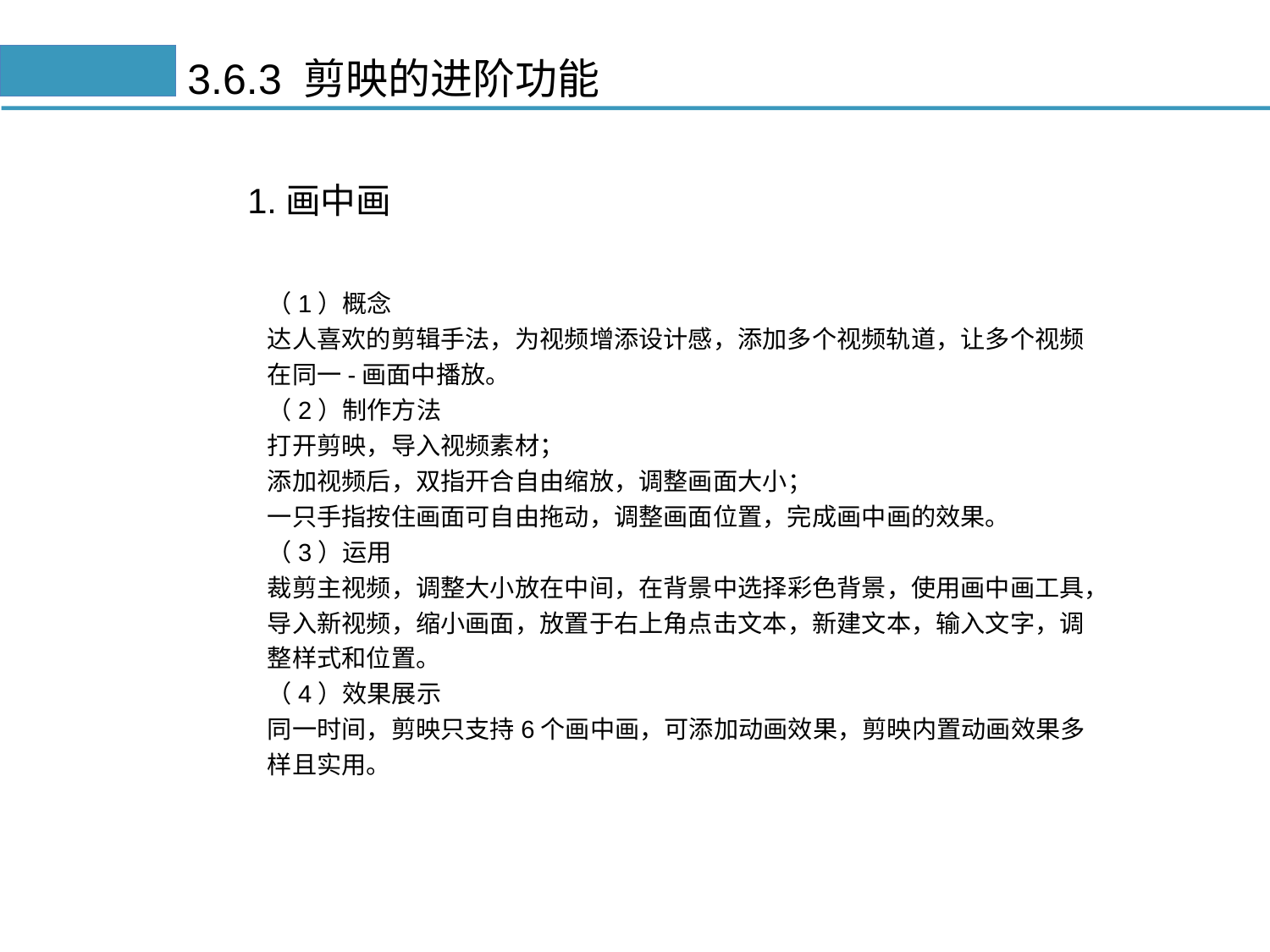

# 3.6.3 剪映的进阶功能
1.画中画
（1）概念
达人喜欢的剪辑手法，为视频增添设计感，添加多个视频轨道，让多个视频在同一-画面中播放。
（2）制作方法
打开剪映，导入视频素材；
添加视频后，双指开合自由缩放，调整画面大小；
一只手指按住画面可自由拖动，调整画面位置，完成画中画的效果。
（3）运用
裁剪主视频，调整大小放在中间，在背景中选择彩色背景，使用画中画工具，导入新视频，缩小画面，放置于右上角点击文本，新建文本，输入文字，调整样式和位置。
（4）效果展示
同一时间，剪映只支持6个画中画，可添加动画效果，剪映内置动画效果多样且实用。